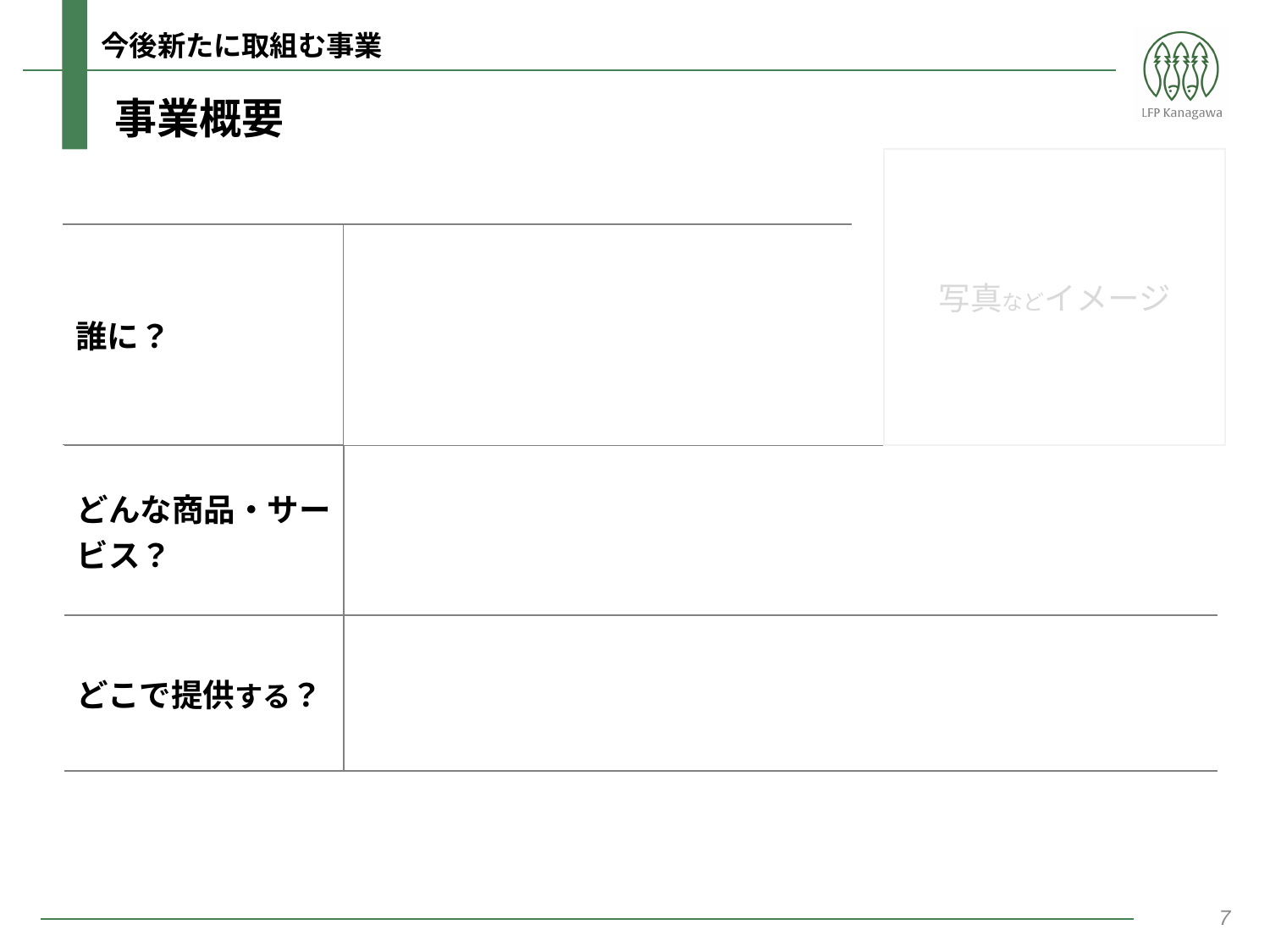

今後新たに取組む事業
事業概要
写真などイメージ
| 誰に？ |  |
| --- | --- |
| どんな商品・サービス？ |  |
| --- | --- |
| どこで提供する？ |  |
7